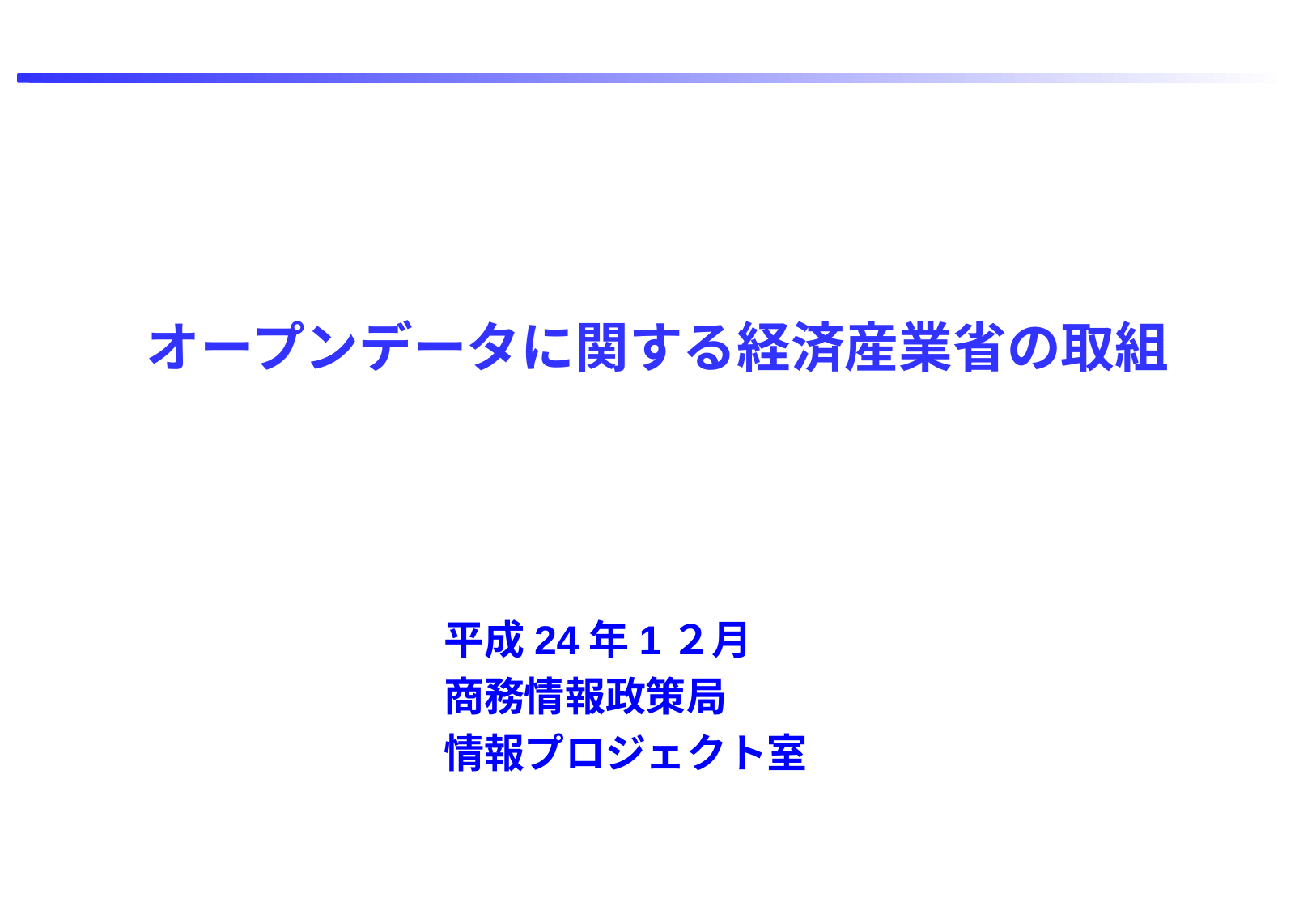

# オープンデータに関する経済産業省の取組
平成24年1２月
商務情報政策局
情報プロジェクト室